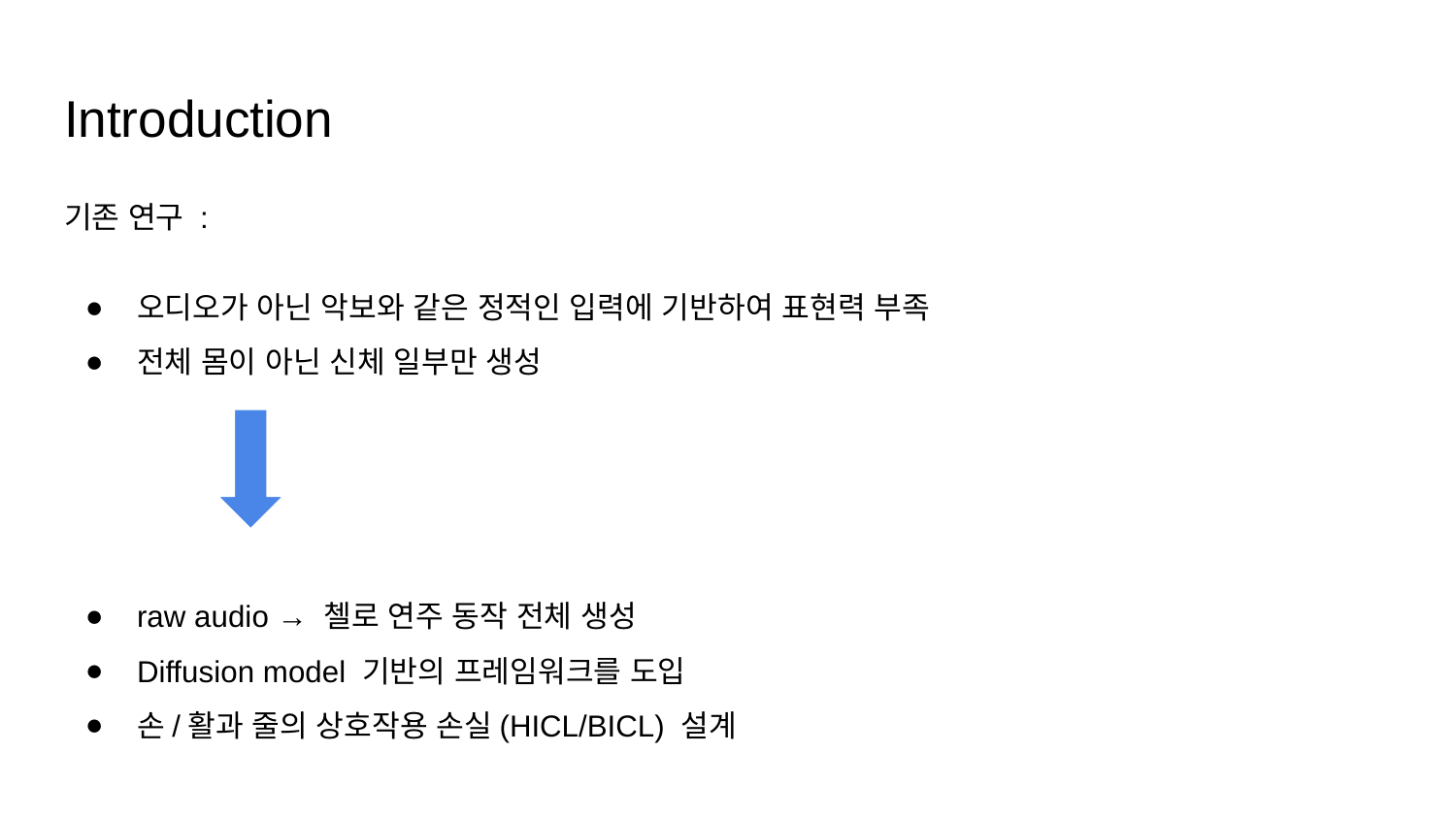

# Introduction
기존 연구 :

오디오가 아닌 악보와 같은 정적인 입력에 기반하여 표현력 부족
전체 몸이 아닌 신체 일부만 생성

raw audio → 첼로 연주 동작 전체 생성
Diffusion model 기반의 프레임워크를 도입
손/활과 줄의 상호작용 손실(HICL/BICL) 설계